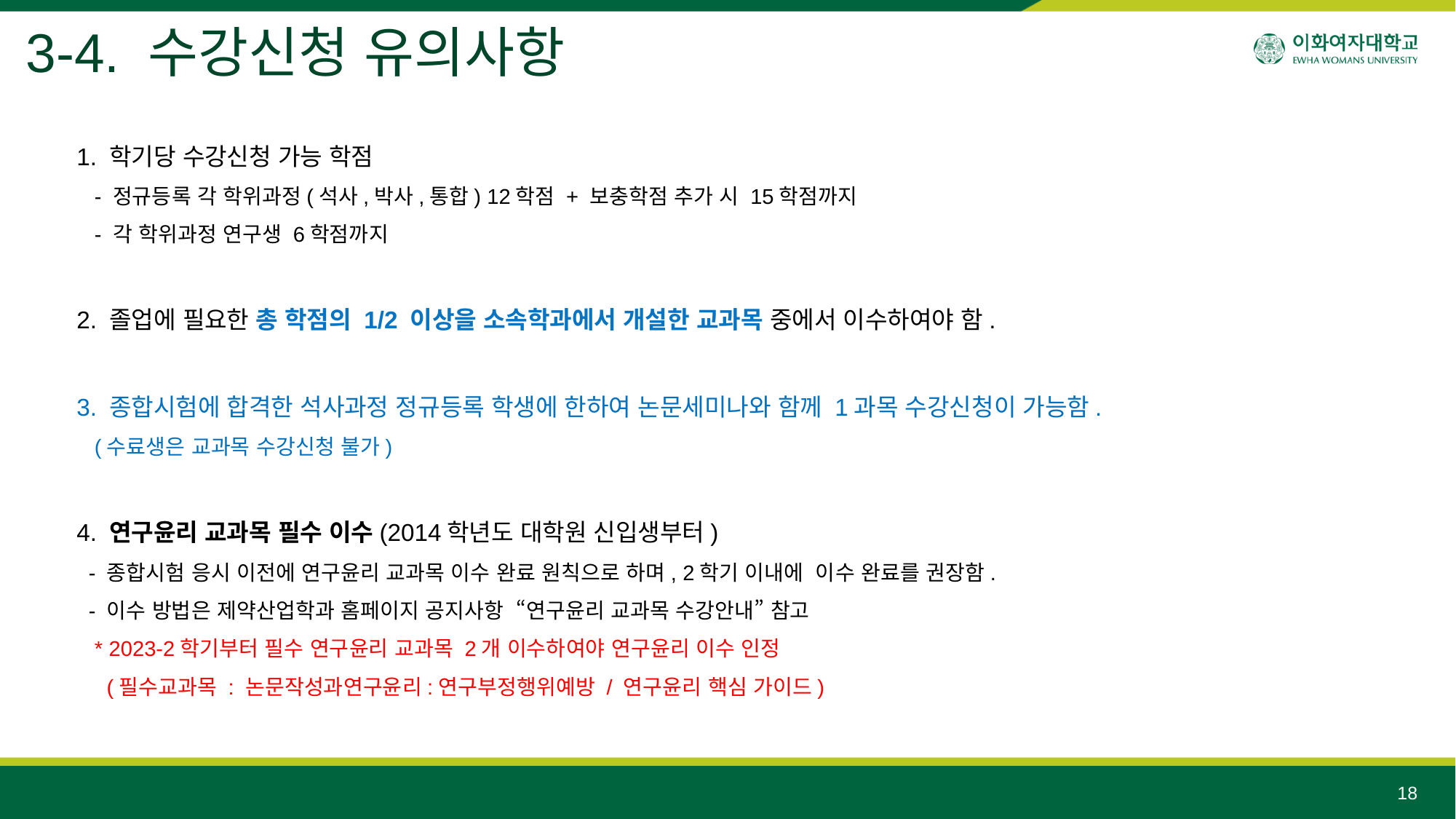

3-4. 수강신청 유의사항
1. 학기당 수강신청 가능 학점
   - 정규등록 각 학위과정(석사,박사,통합) 12학점 + 보충학점 추가 시 15학점까지
   - 각 학위과정 연구생 6학점까지

2. 졸업에 필요한 총 학점의 1/2 이상을 소속학과에서 개설한 교과목 중에서 이수하여야 함.

3. 종합시험에 합격한 석사과정 정규등록 학생에 한하여 논문세미나와 함께 1과목 수강신청이 가능함.
   (수료생은 교과목 수강신청 불가)

4. 연구윤리 교과목 필수 이수(2014학년도 대학원 신입생부터)
  - 종합시험 응시 이전에 연구윤리 교과목 이수 완료 원칙으로 하며, 2학기 이내에  이수 완료를 권장함.
  - 이수 방법은 제약산업학과 홈페이지 공지사항  “연구윤리 교과목 수강안내” 참고
   * 2023-2학기부터 필수 연구윤리 교과목 2개 이수하여야 연구윤리 이수 인정
     (필수교과목 : 논문작성과연구윤리:연구부정행위예방 / 연구윤리 핵심 가이드)
18